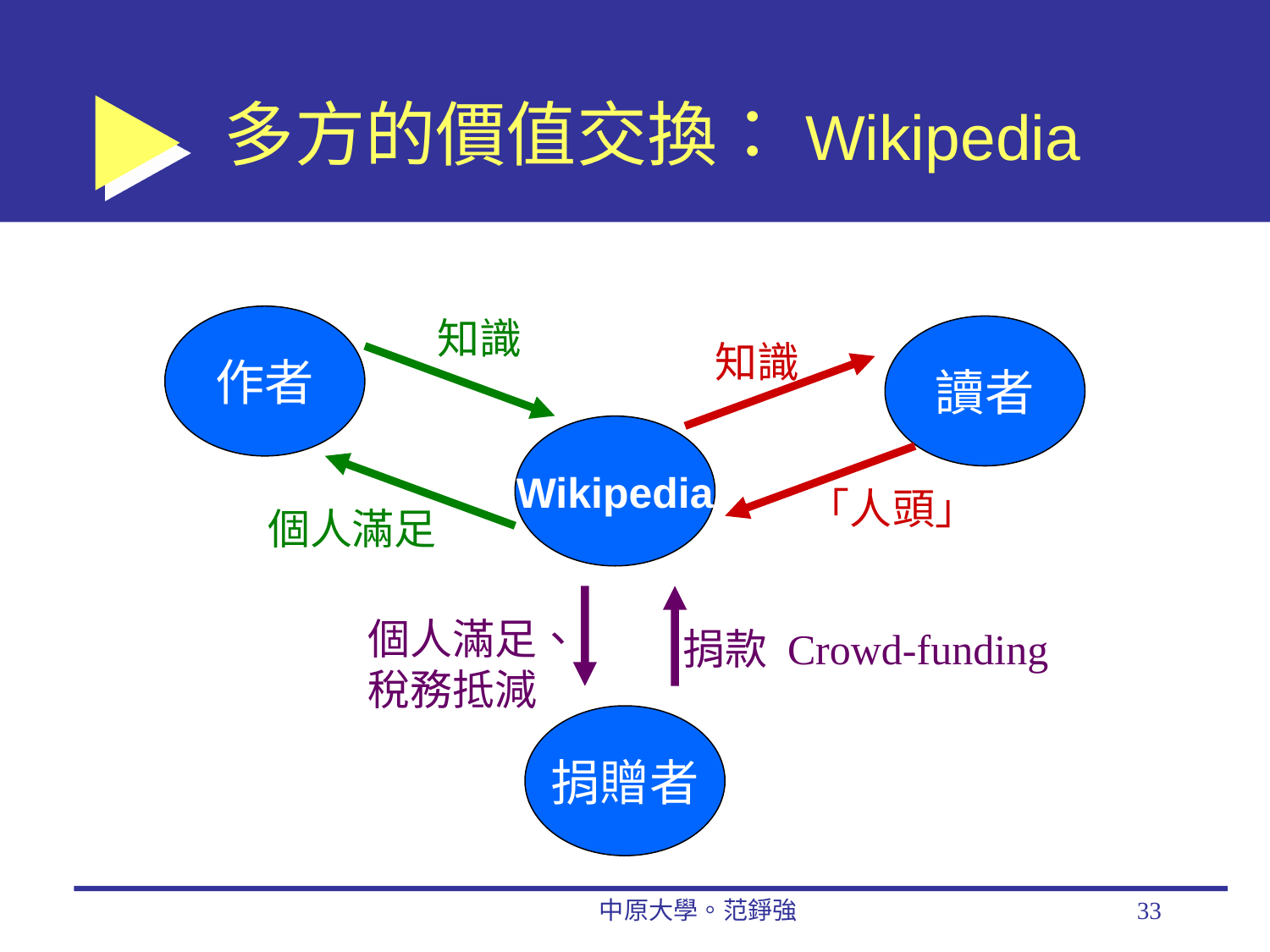

# 多方的價值交換：Wikipedia
作者
知識
讀者
知識

Wikipedia

「人頭」
個人滿足

個人滿足、
稅務抵減
捐款 Crowd-funding
捐贈者
中原大學。范錚強
33